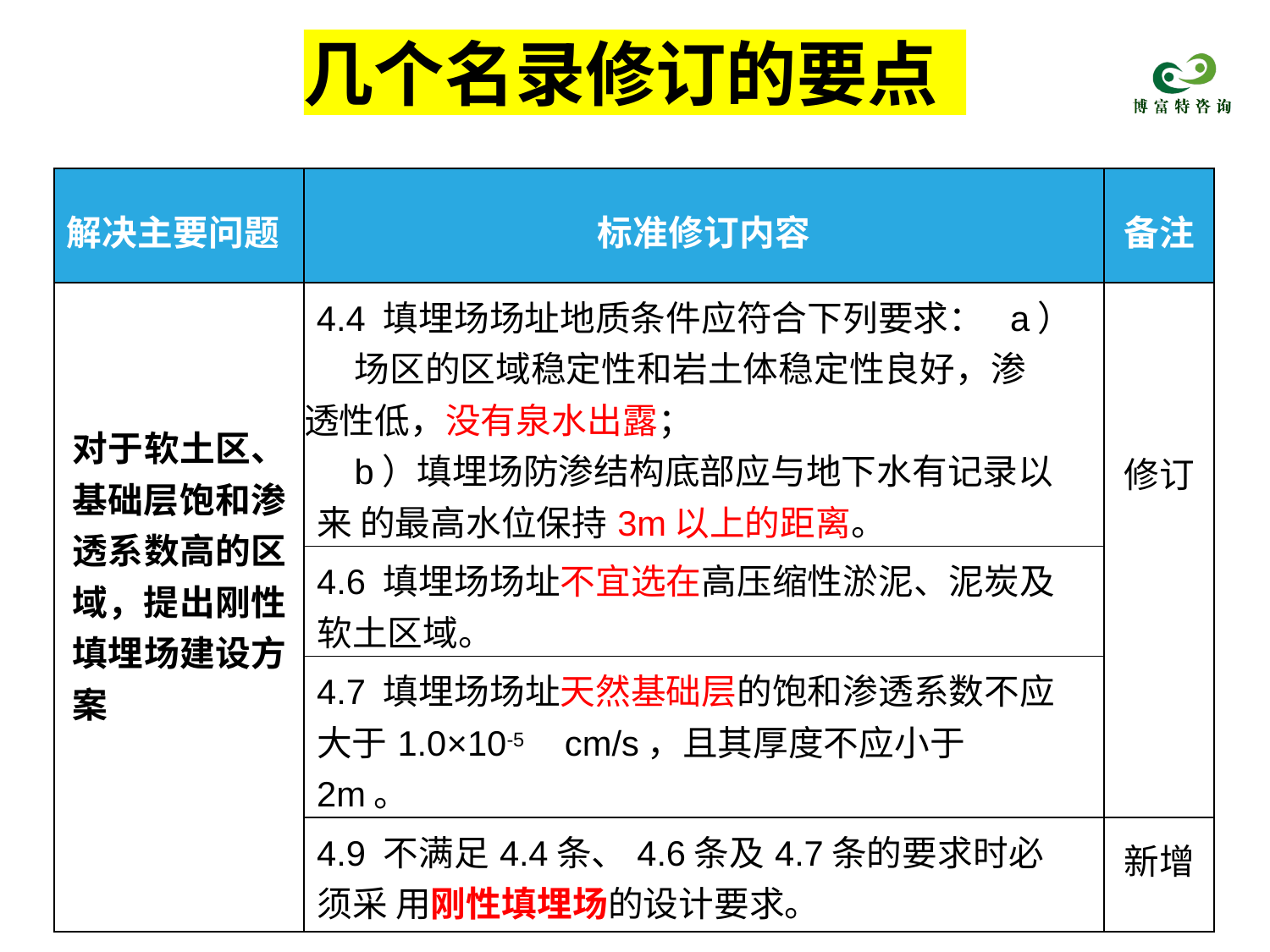

# 几个名录修订的要点
| 解决主要问题 | 标准修订内容 | 备注 |
| --- | --- | --- |
| 对于软土区、 基础层饱和渗 透系数高的区 域，提出刚性 填埋场建设方 案 | 4.4 填埋场场址地质条件应符合下列要求： a）场区的区域稳定性和岩土体稳定性良好，渗 透性低，没有泉水出露； b）填埋场防渗结构底部应与地下水有记录以来 的最高水位保持3m以上的距离。 | 修订 |
|  | 4.6 填埋场场址不宜选在高压缩性淤泥、泥炭及 软土区域。 |  |
|  | 4.7 填埋场场址天然基础层的饱和渗透系数不应 大于1.0×10-5 cm/s，且其厚度不应小于2m。 |  |
|  | 4.9 不满足4.4条、4.6条及4.7条的要求时必须采 用刚性填埋场的设计要求。 | 新增 |